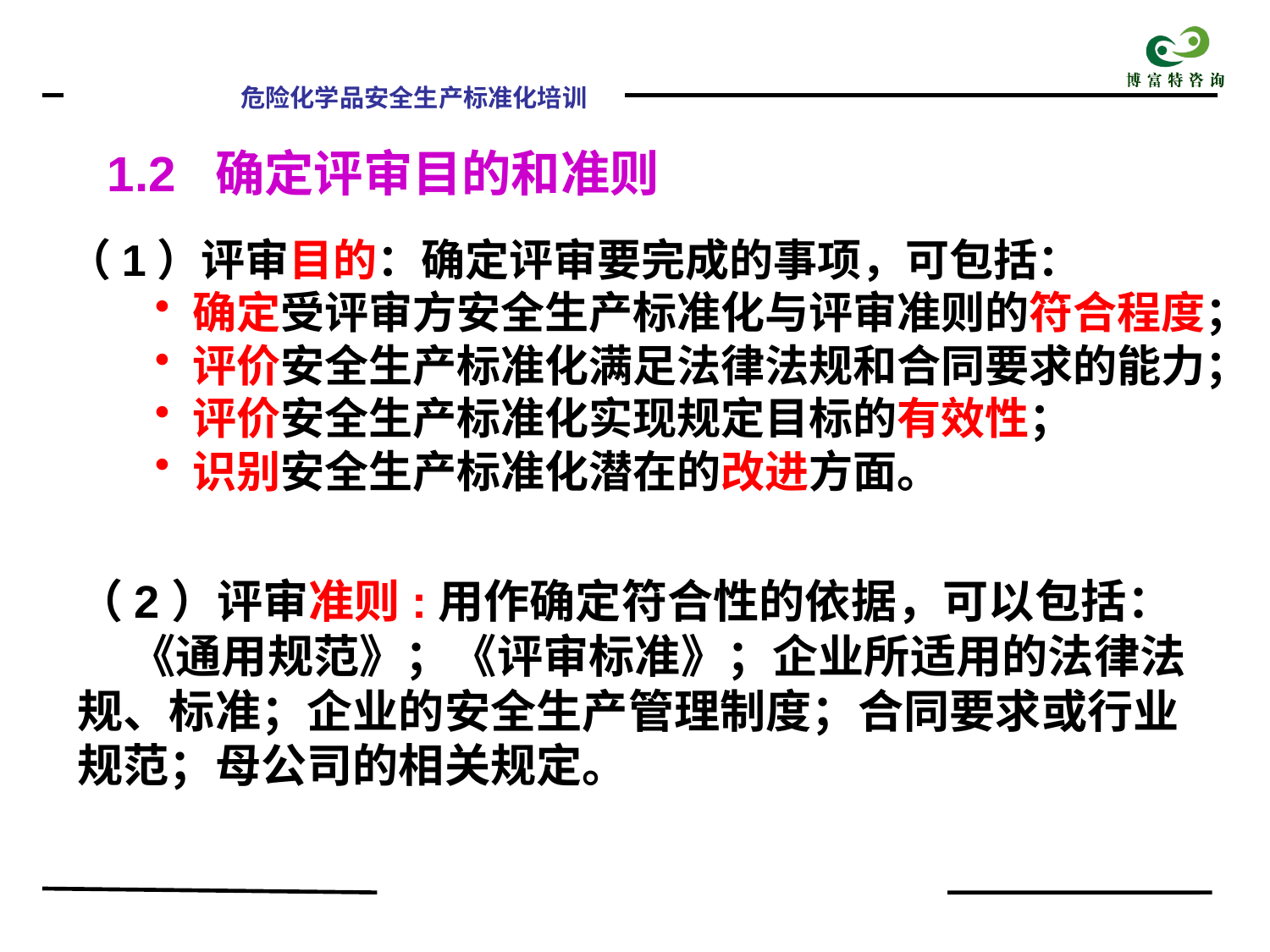

1.2  确定评审目的和准则
（1）评审目的：确定评审要完成的事项，可包括：
确定受评审方安全生产标准化与评审准则的符合程度；
评价安全生产标准化满足法律法规和合同要求的能力；
评价安全生产标准化实现规定目标的有效性；
识别安全生产标准化潜在的改进方面。
（2）评审准则:用作确定符合性的依据，可以包括：
    《通用规范》；《评审标准》；企业所适用的法律法规、标准；企业的安全生产管理制度；合同要求或行业规范；母公司的相关规定。